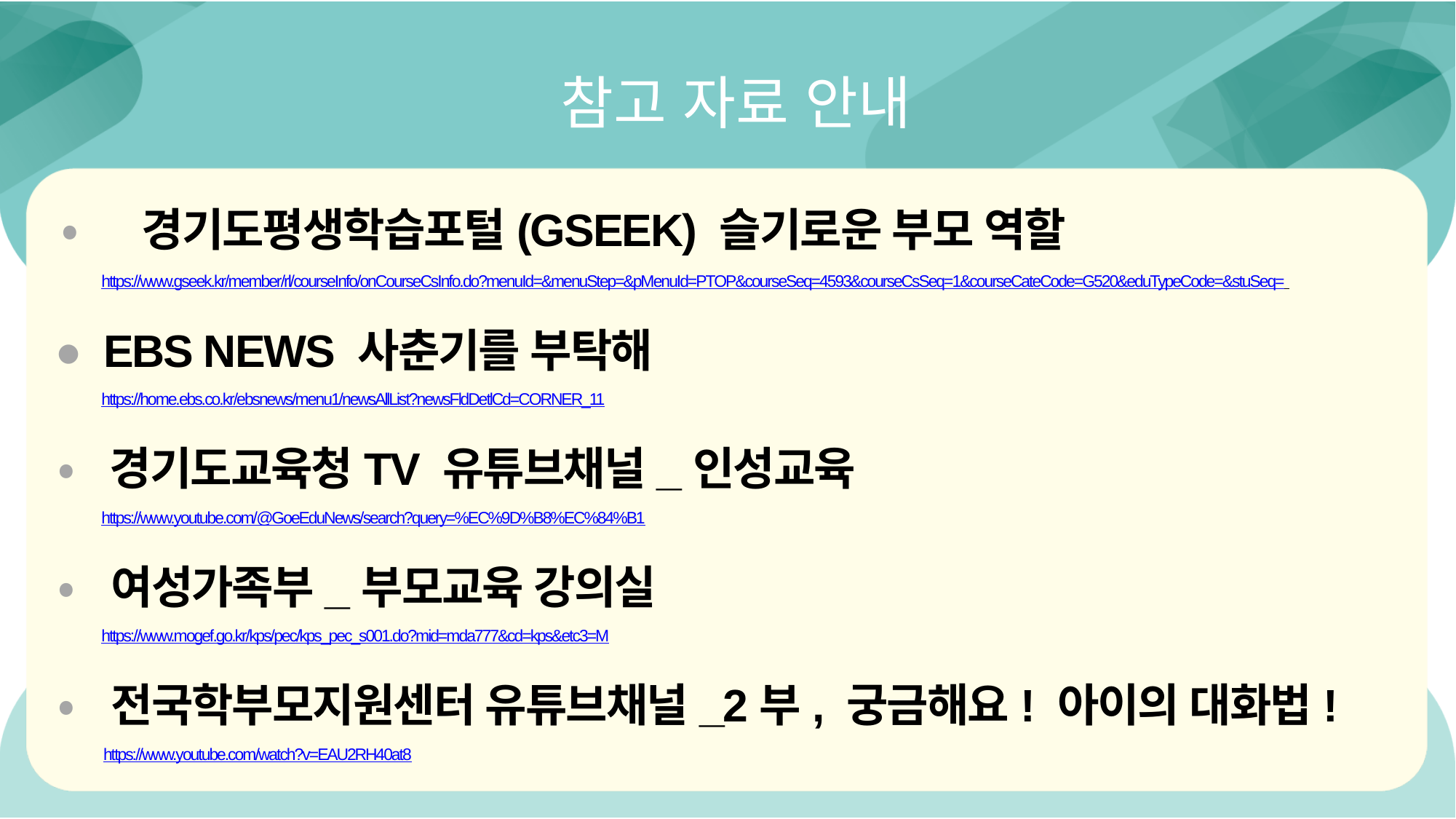

참고 자료 안내
  •  경기도평생학습포털(GSEEK) 슬기로운 부모 역할
      https://www.gseek.kr/member/rl/courseInfo/onCourseCsInfo.do?menuId=&menuStep=&pMenuId=PTOP&courseSeq=4593&courseCsSeq=1&courseCateCode=G520&eduTypeCode=&stuSeq=

  •  EBS NEWS 사춘기를 부탁해
      https://home.ebs.co.kr/ebsnews/menu1/newsAllList?newsFldDetlCd=CORNER_11

  •  경기도교육청TV 유튜브채널_인성교육
      https://www.youtube.com/@GoeEduNews/search?query=%EC%9D%B8%EC%84%B1

  •  여성가족부_부모교육 강의실
      https://www.mogef.go.kr/kps/pec/kps_pec_s001.do?mid=mda777&cd=kps&etc3=M

  •  전국학부모지원센터 유튜브채널_2부, 궁금해요! 아이의 대화법!
           https://www.youtube.com/watch?v=EAU2RH40at8